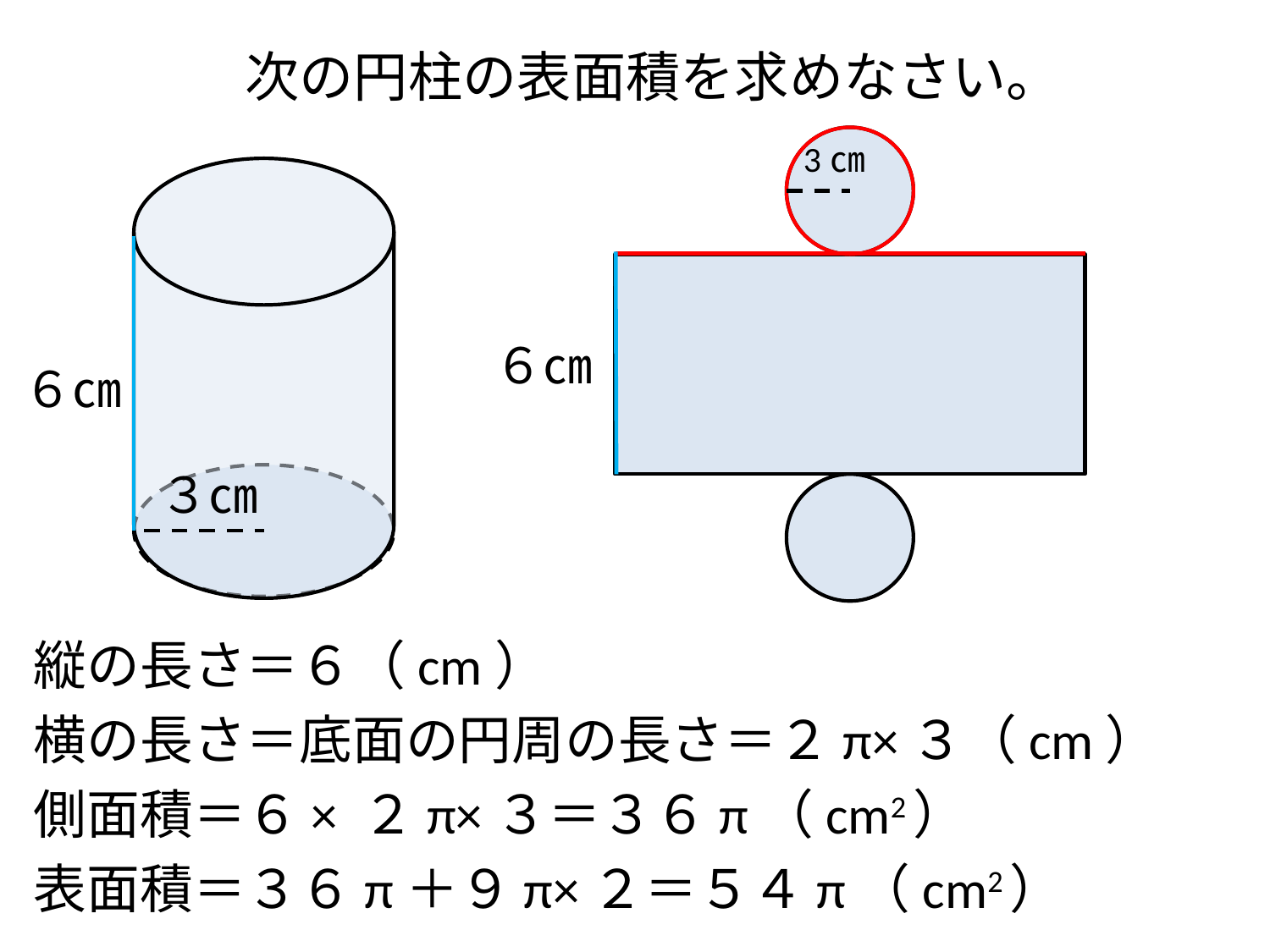

次の円柱の表面積を求めなさい。

3㎝

６㎝
６㎝
３㎝

縦の長さ＝６（cm）
横の長さ＝底面の円周の長さ＝２π×３（cm）
側面積＝６× ２π×３＝３６π（cm2）
表面積＝３６π＋９π×２＝５４π（cm2）